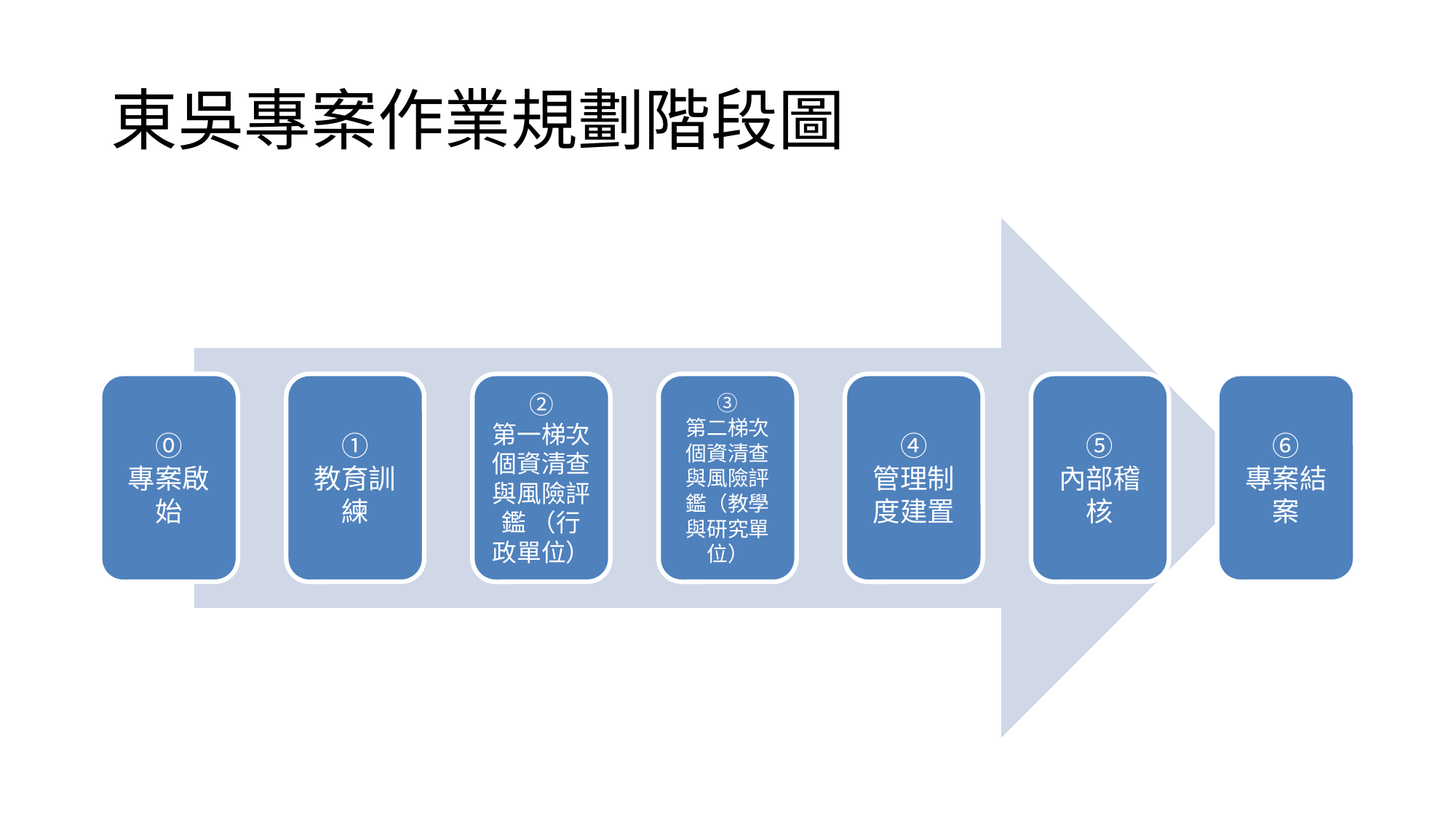

# 東吳專案作業規劃階段圖
⓪
專案啟始
①
教育訓練
⑥
專案結案
②
第一梯次個資清查與風險評鑑 （行政單位）
③
第二梯次個資清查與風險評鑑（教學與研究單位）
④
管理制度建置
⑤
內部稽核